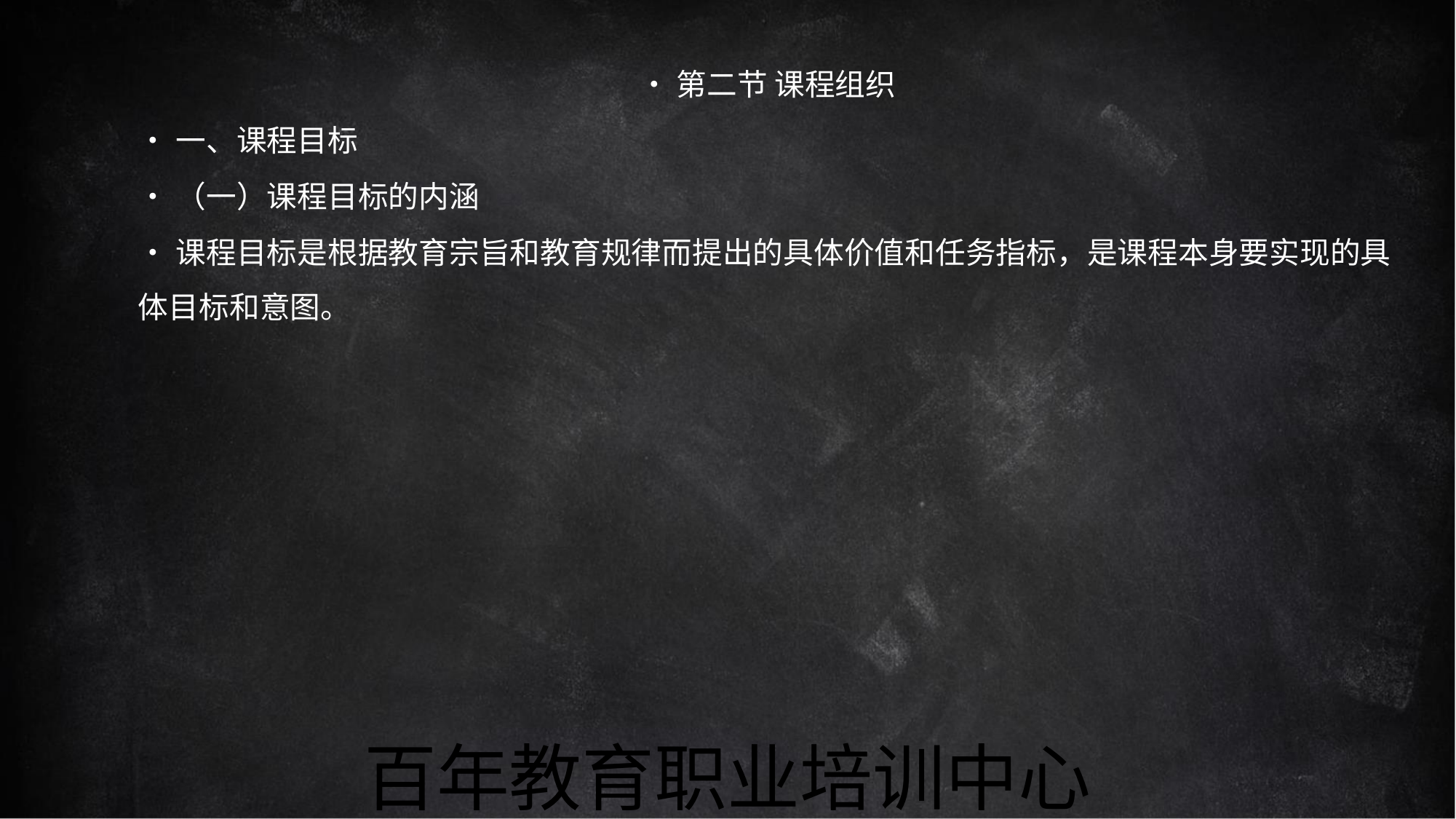

•第二节 课程组织
•一、课程目标
•（一）课程目标的内涵
•课程目标是根据教育宗旨和教育规律而提出的具体价值和任务指标，是课程本身要实现的具
体目标和意图。
百年教育职业培训中心